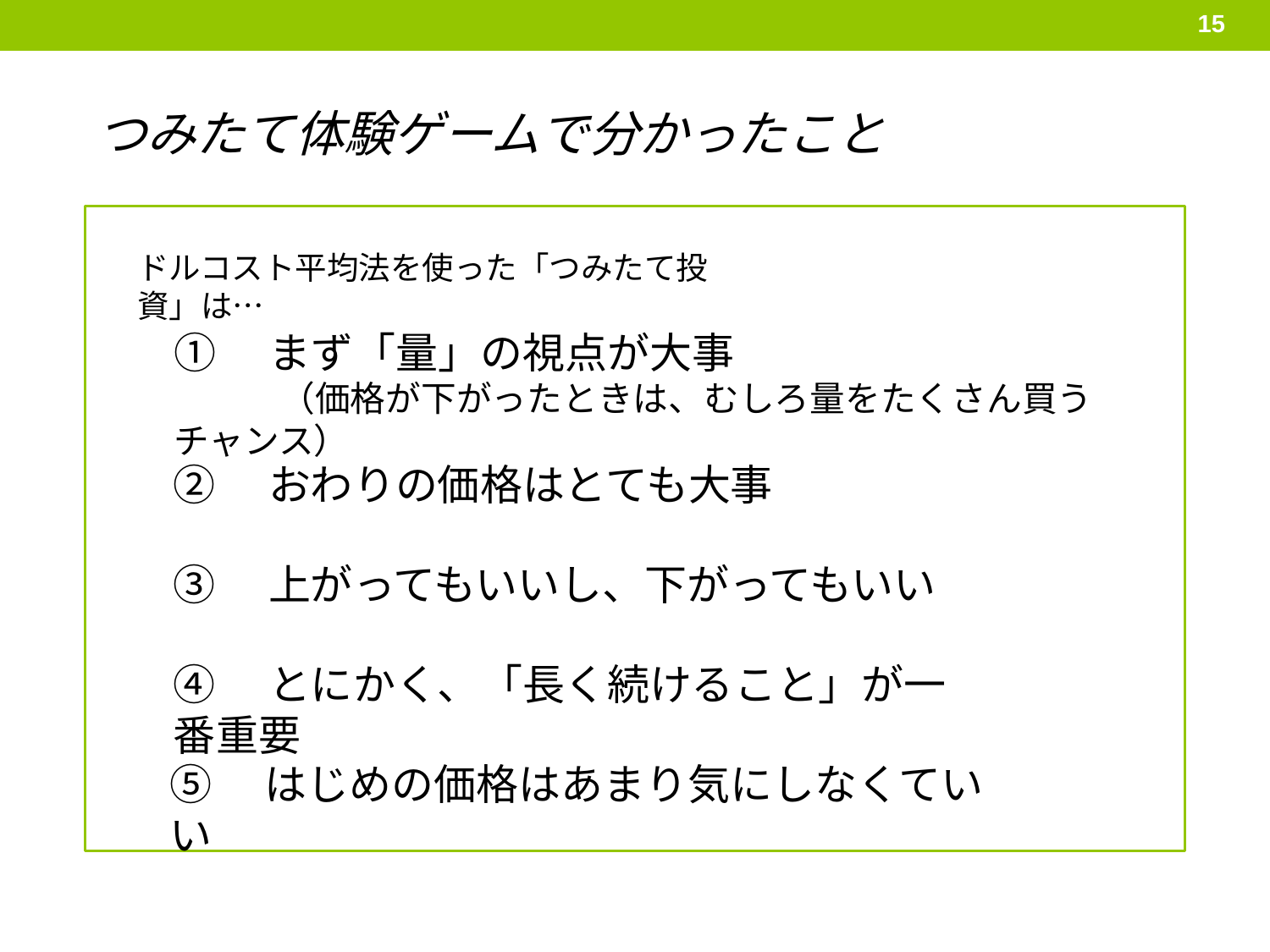

15
つみたて体験ゲームで分かったこと

ドルコスト平均法を使った「つみたて投資」は…
①　まず「量」の視点が大事
　　　（価格が下がったときは、むしろ量をたくさん買うチャンス）
②　おわりの価格はとても大事
③　上がってもいいし、下がってもいい
④　とにかく、「長く続けること」が一番重要
⑤　はじめの価格はあまり気にしなくていい